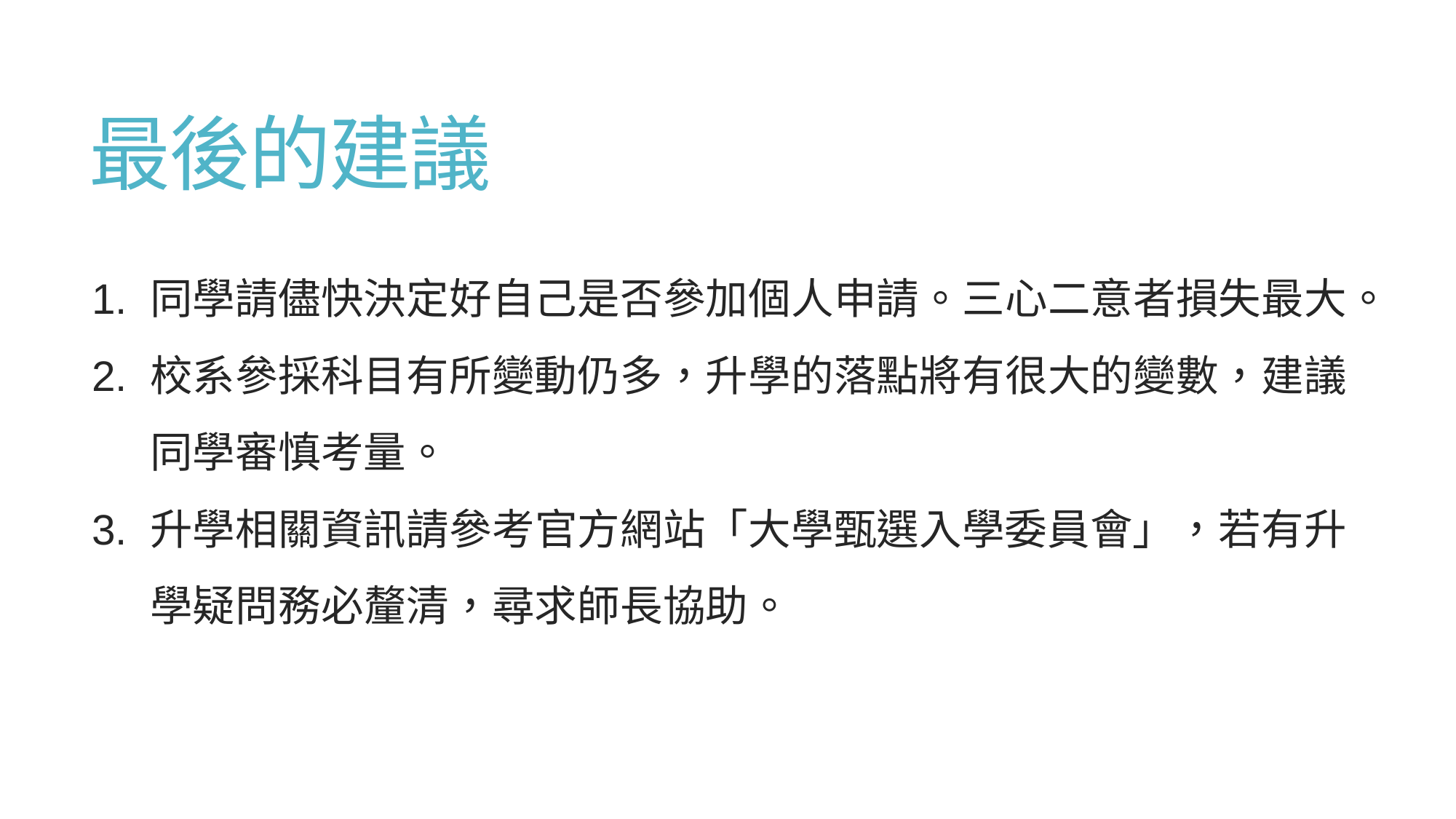

# 最後的建議
同學請儘快決定好自己是否參加個人申請。三心二意者損失最大。
校系參採科目有所變動仍多，升學的落點將有很大的變數，建議同學審慎考量。
升學相關資訊請參考官方網站「大學甄選入學委員會」，若有升學疑問務必釐清，尋求師長協助。